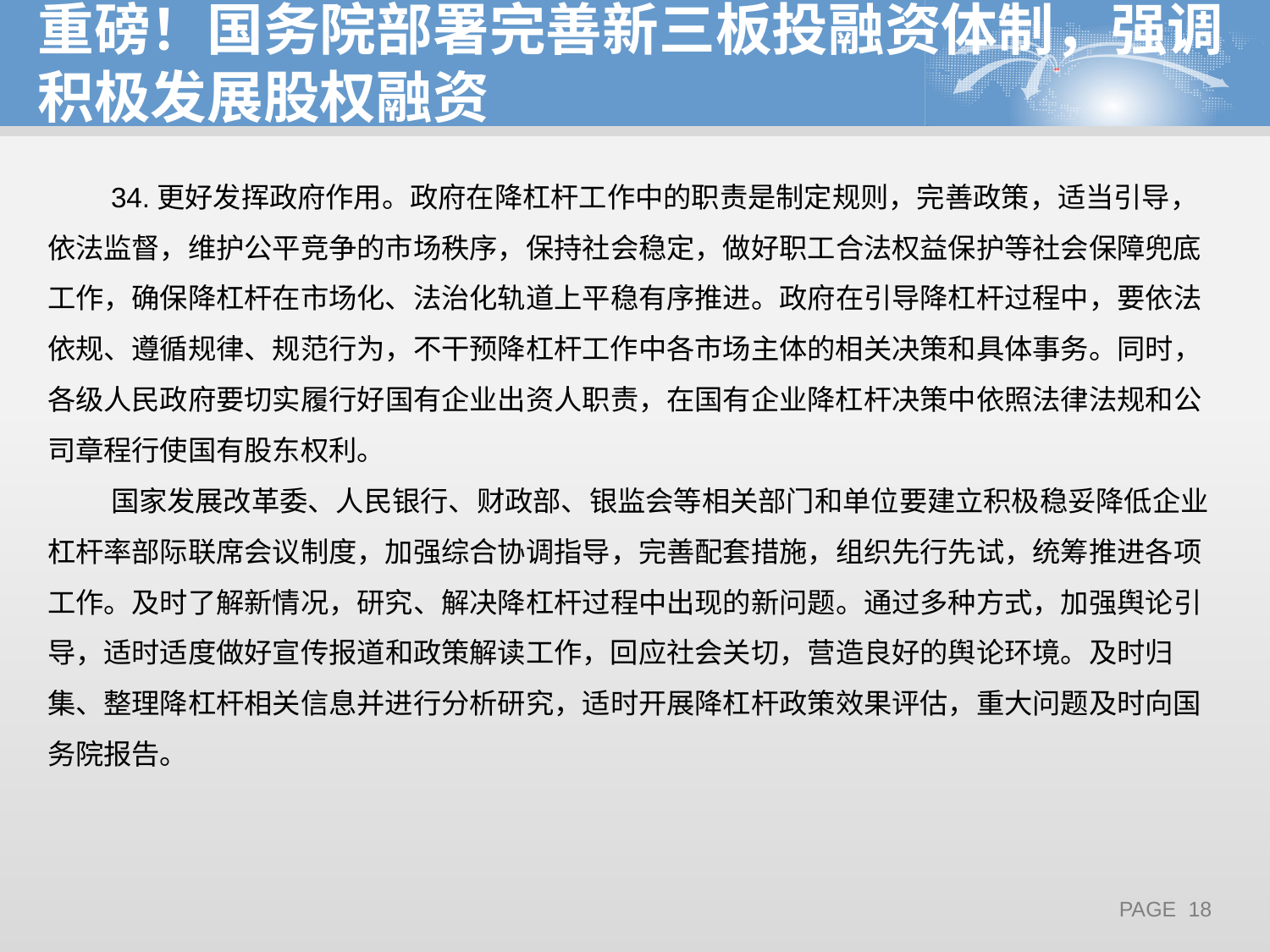

重磅！国务院部署完善新三板投融资体制，强调积极发展股权融资
34.更好发挥政府作用。政府在降杠杆工作中的职责是制定规则，完善政策，适当引导，依法监督，维护公平竞争的市场秩序，保持社会稳定，做好职工合法权益保护等社会保障兜底工作，确保降杠杆在市场化、法治化轨道上平稳有序推进。政府在引导降杠杆过程中，要依法依规、遵循规律、规范行为，不干预降杠杆工作中各市场主体的相关决策和具体事务。同时，各级人民政府要切实履行好国有企业出资人职责，在国有企业降杠杆决策中依照法律法规和公司章程行使国有股东权利。
国家发展改革委、人民银行、财政部、银监会等相关部门和单位要建立积极稳妥降低企业杠杆率部际联席会议制度，加强综合协调指导，完善配套措施，组织先行先试，统筹推进各项工作。及时了解新情况，研究、解决降杠杆过程中出现的新问题。通过多种方式，加强舆论引导，适时适度做好宣传报道和政策解读工作，回应社会关切，营造良好的舆论环境。及时归集、整理降杠杆相关信息并进行分析研究，适时开展降杠杆政策效果评估，重大问题及时向国务院报告。